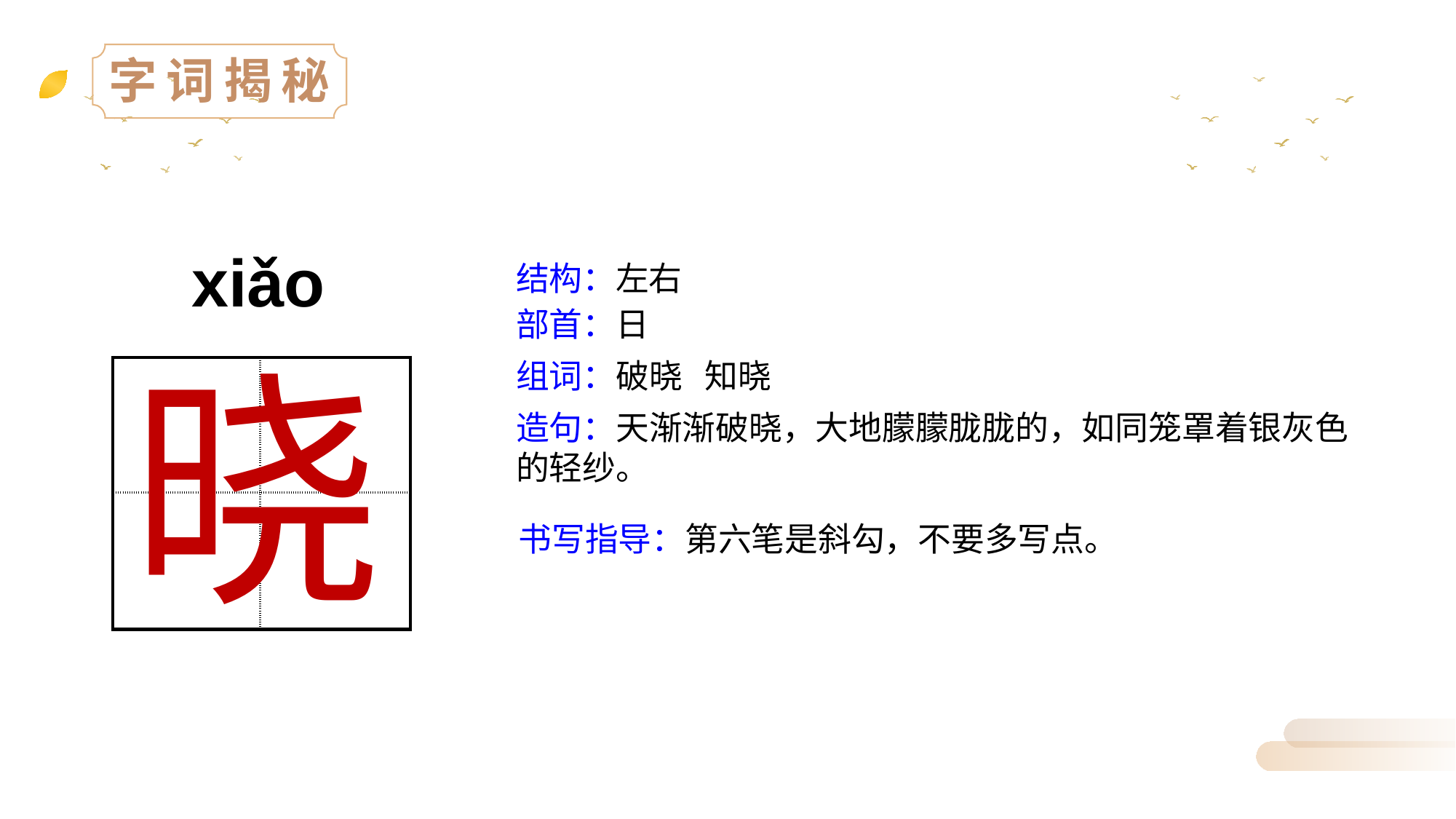

小学学科网  xuekeedu.com
小学学科网  xuekeedu.com
xiǎo
小学学科网  xuekeedu.com
结构：左右
部首：日
晓
组词：破晓   知晓
|  |  |
| --- | --- |
|  |  |
造句：天渐渐破晓，大地朦朦胧胧的，如同笼罩着银灰色的轻纱。

书写指导：第六笔是斜勾，不要多写点。